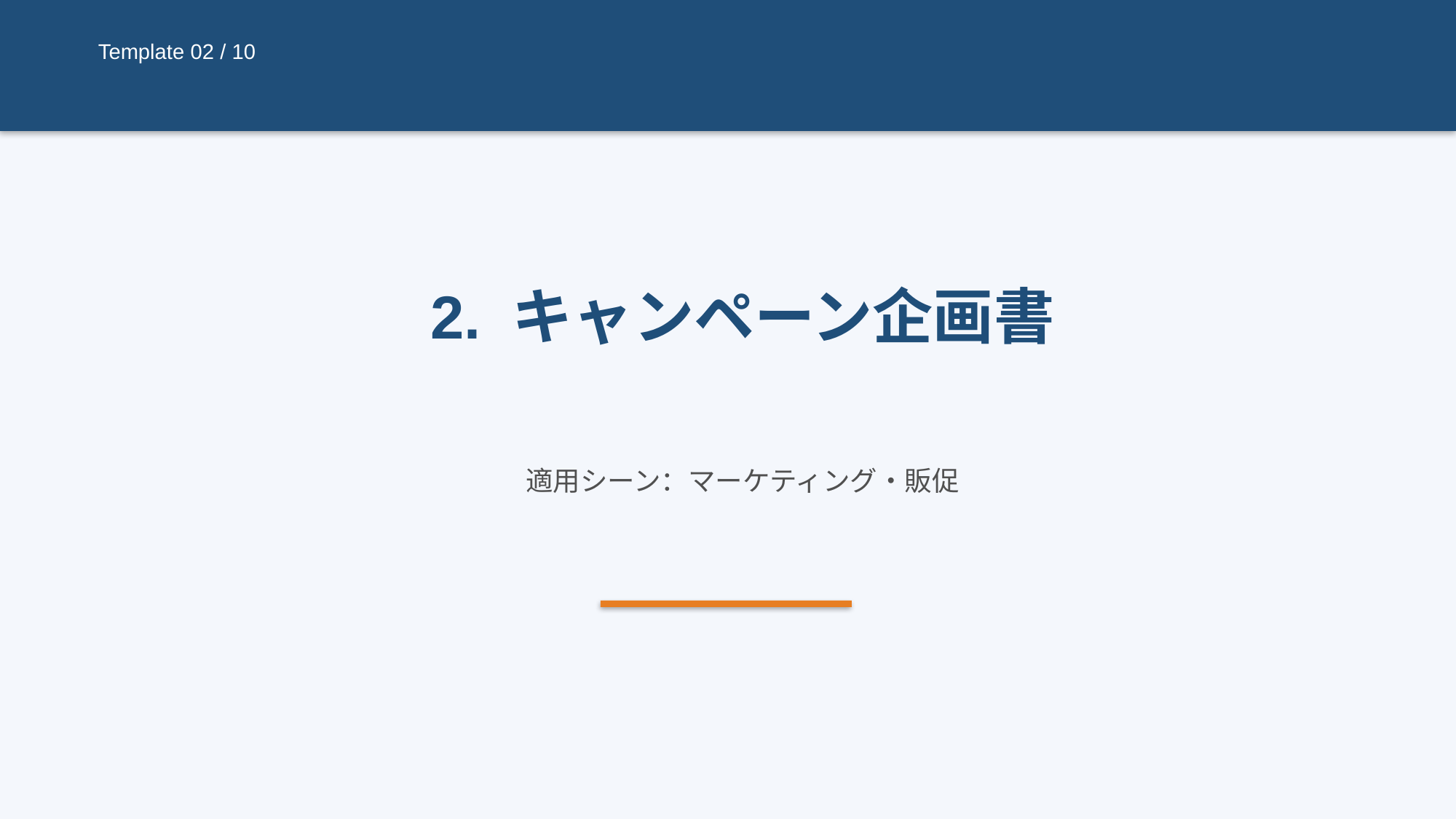

Template 02 / 10
2. キャンペーン企画書
適用シーン：マーケティング・販促